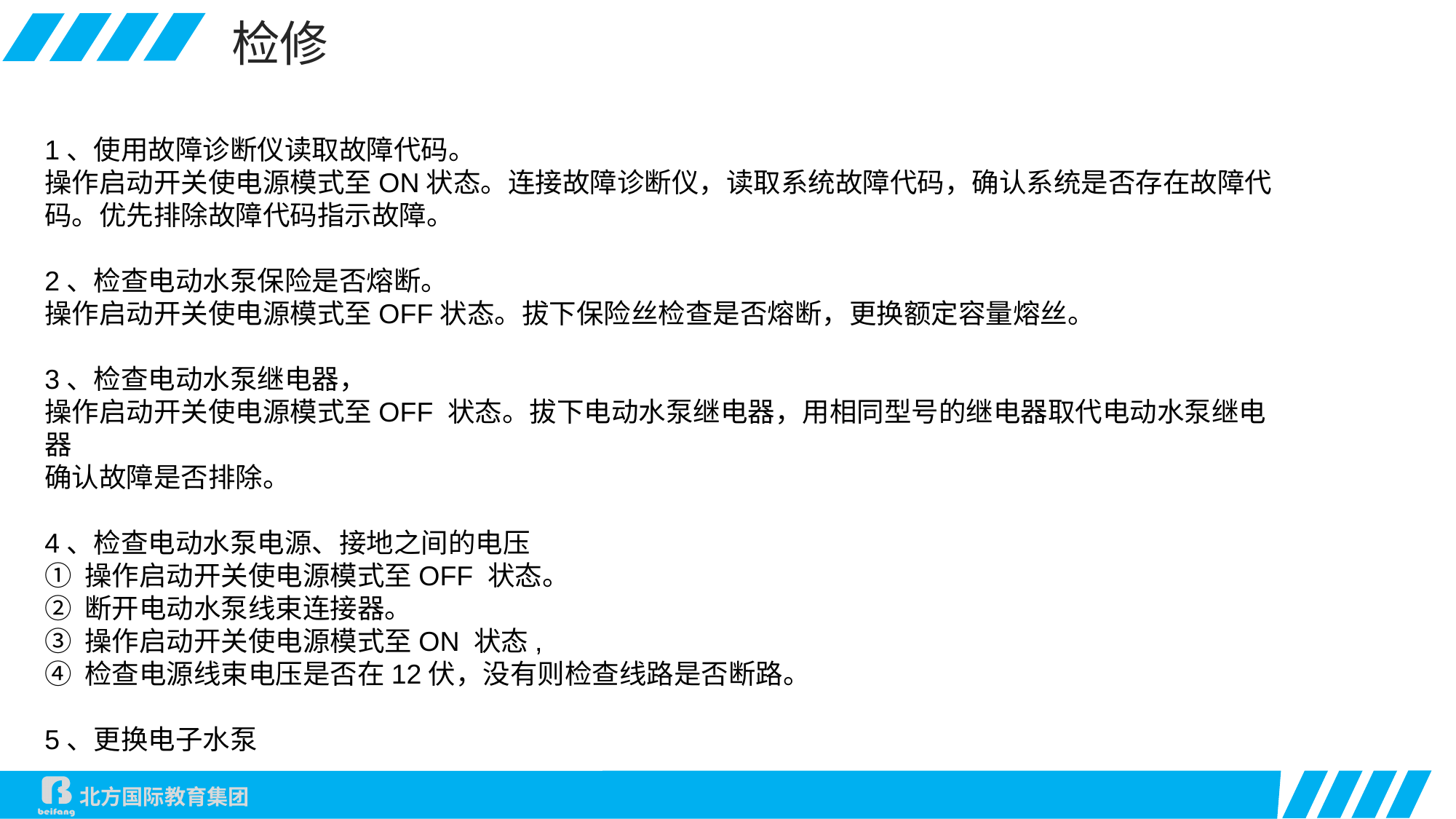

检修
1、使用故障诊断仪读取故障代码。
操作启动开关使电源模式至ON状态。连接故障诊断仪，读取系统故障代码，确认系统是否存在故障代码。优先排除故障代码指示故障。

2、检查电动水泵保险是否熔断。
操作启动开关使电源模式至OFF状态。拔下保险丝检查是否熔断，更换额定容量熔丝。

3、检查电动水泵继电器，
操作启动开关使电源模式至OFF 状态。拔下电动水泵继电器，用相同型号的继电器取代电动水泵继电器
确认故障是否排除。

4、检查电动水泵电源、接地之间的电压
① 操作启动开关使电源模式至OFF 状态。
② 断开电动水泵线束连接器。
③ 操作启动开关使电源模式至ON 状态,
④ 检查电源线束电压是否在12伏，没有则检查线路是否断路。

5、更换电子水泵